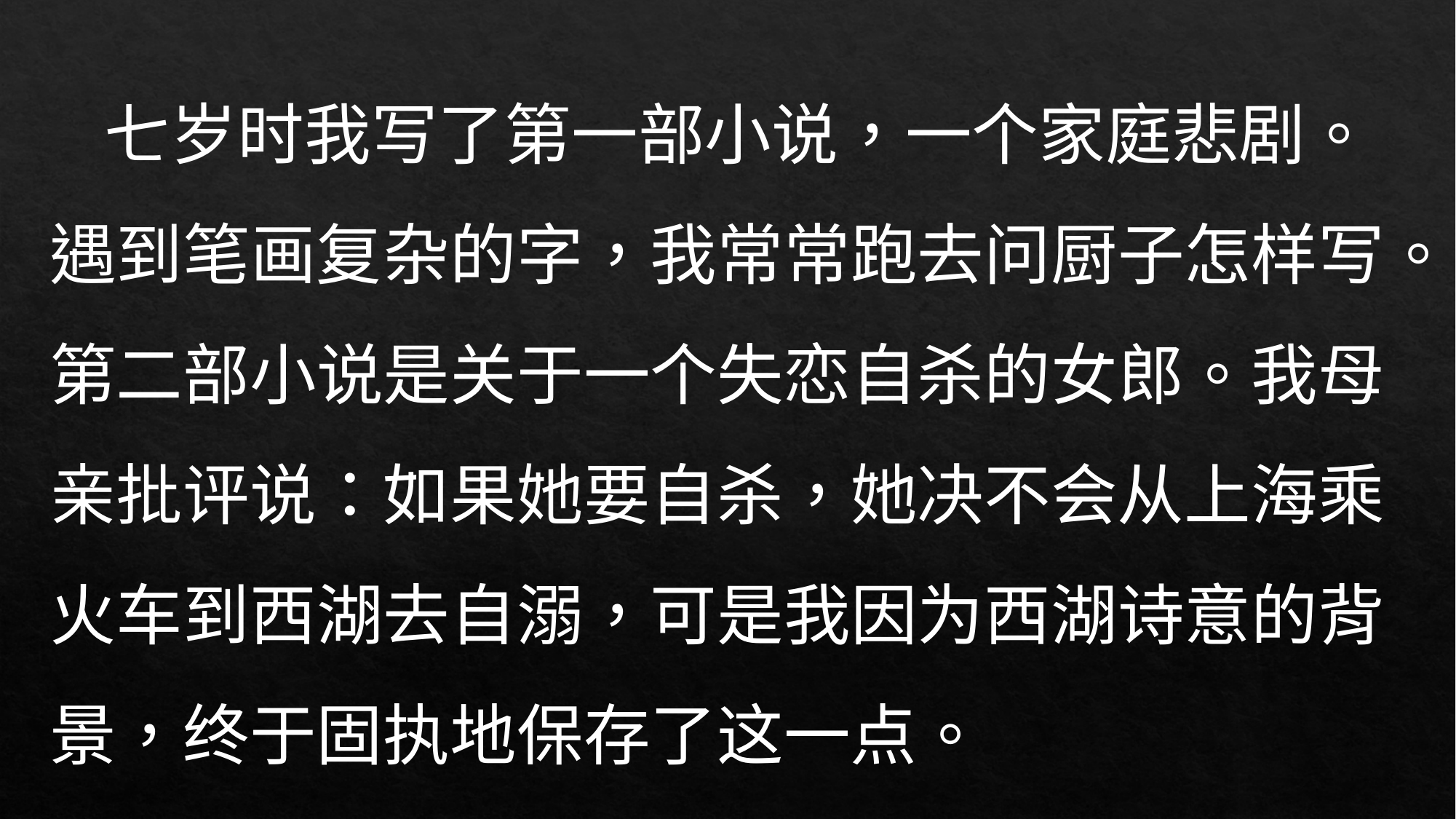

七岁时我写了第一部小说，一个家庭悲剧。遇到笔画复杂的字，我常常跑去问厨子怎样写。第二部小说是关于一个失恋自杀的女郎。我母亲批评说：如果她要自杀，她决不会从上海乘火车到西湖去自溺，可是我因为西湖诗意的背景，终于固执地保存了这一点。